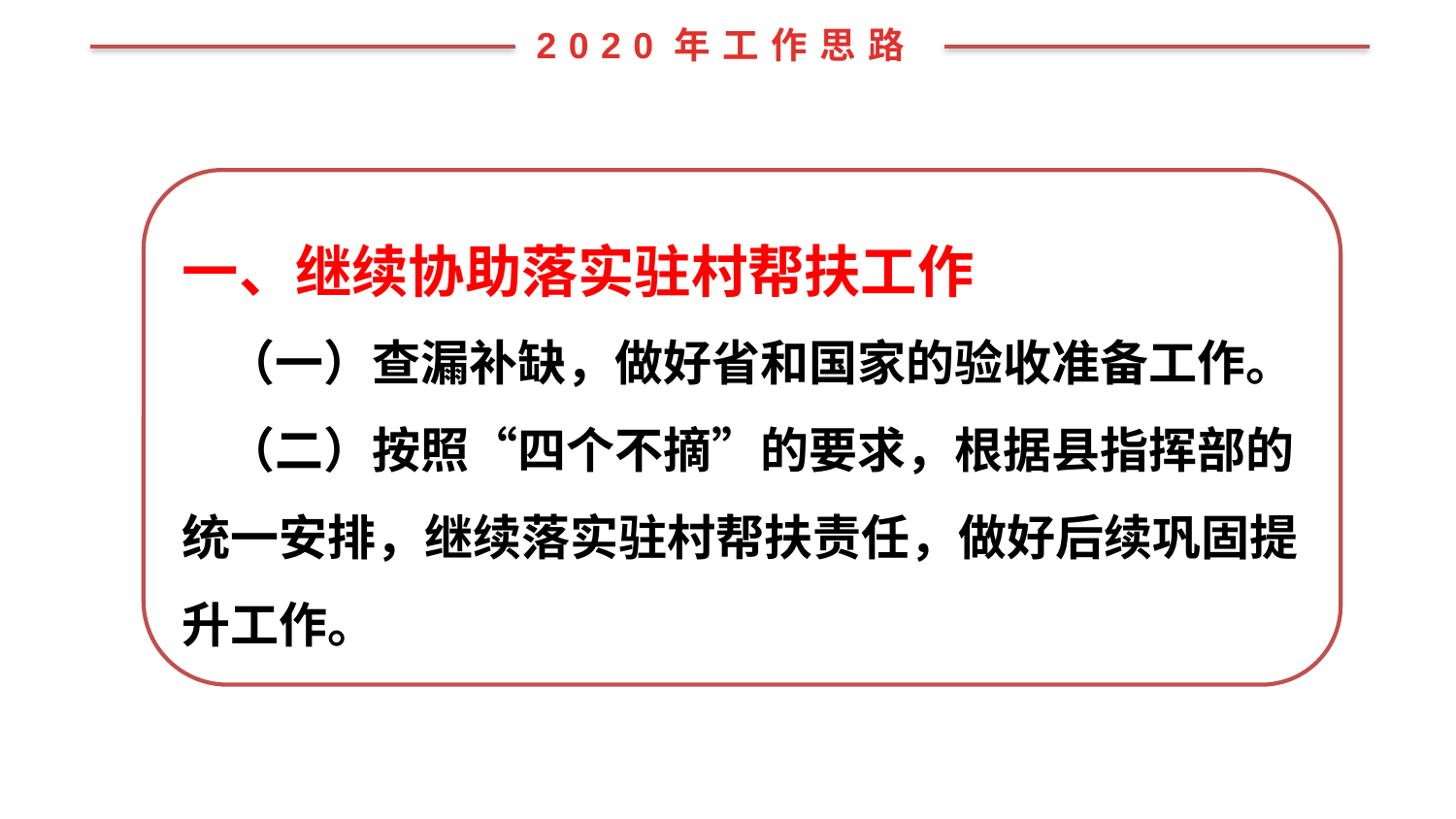

2020年工作思路

一、继续协助落实驻村帮扶工作
   （一）查漏补缺，做好省和国家的验收准备工作。
   （二）按照“四个不摘”的要求，根据县指挥部的统一安排，继续落实驻村帮扶责任，做好后续巩固提升工作。